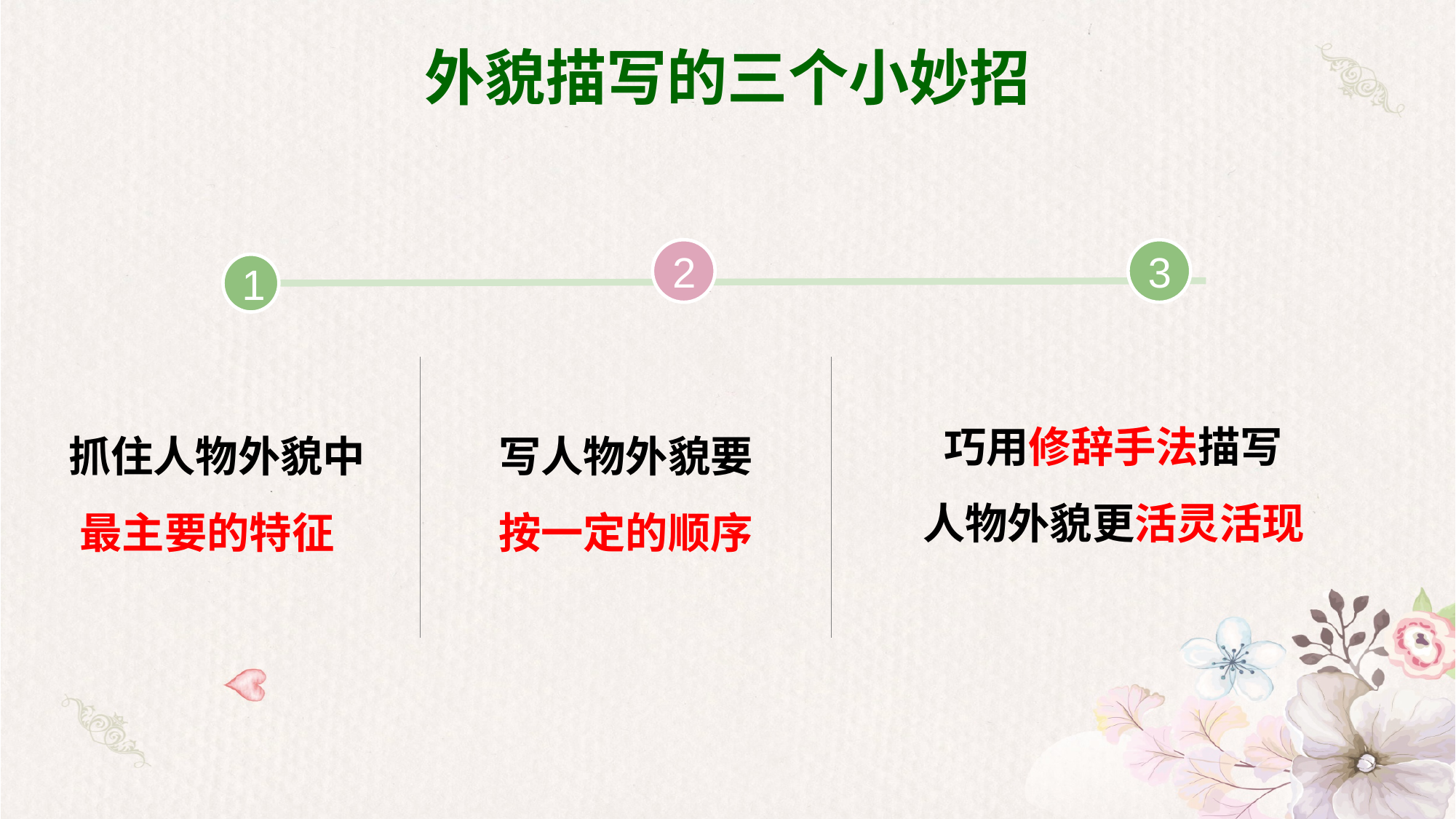

外貌描写的三个小妙招
2
3
1

巧用修辞手法描写
人物外貌更活灵活现
 抓住人物外貌中
最主要的特征
写人物外貌要
按一定的顺序